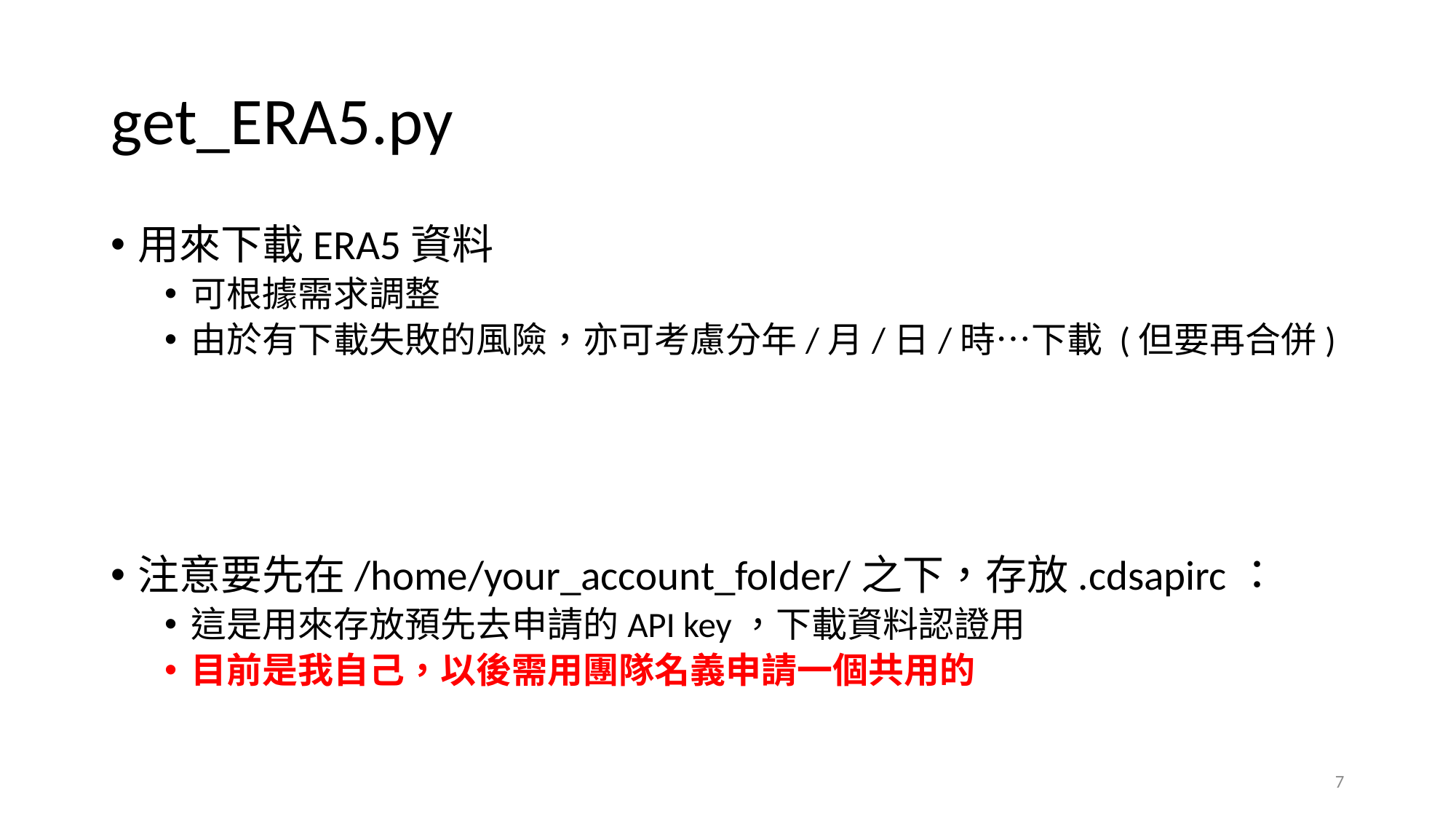

# get_ERA5.py
用來下載ERA5資料
可根據需求調整
由於有下載失敗的風險，亦可考慮分年/月/日/時…下載 (但要再合併)

注意要先在/home/your_account_folder/之下，存放.cdsapirc：
這是用來存放預先去申請的API key，下載資料認證用
目前是我自己，以後需用團隊名義申請一個共用的
7